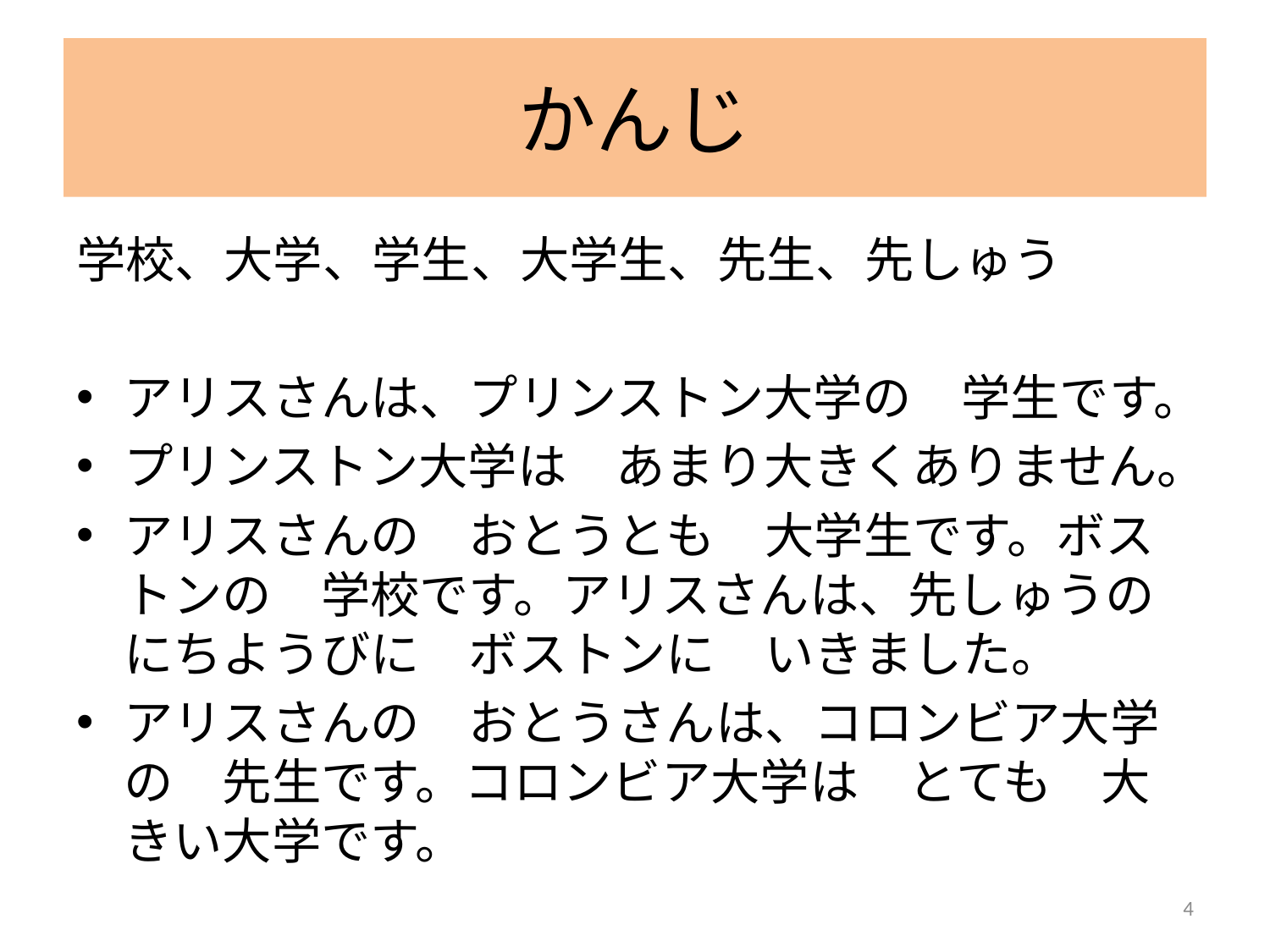

# かんじ
学校、大学、学生、大学生、先生、先しゅう

アリスさんは、プリンストン大学の　学生です。
プリンストン大学は　あまり大きくありません。
アリスさんの　おとうとも　大学生です。ボストンの　学校です。アリスさんは、先しゅうのにちようびに　ボストンに　いきました。
アリスさんの　おとうさんは、コロンビア大学の　先生です。コロンビア大学は　とても　大きい大学です。

4